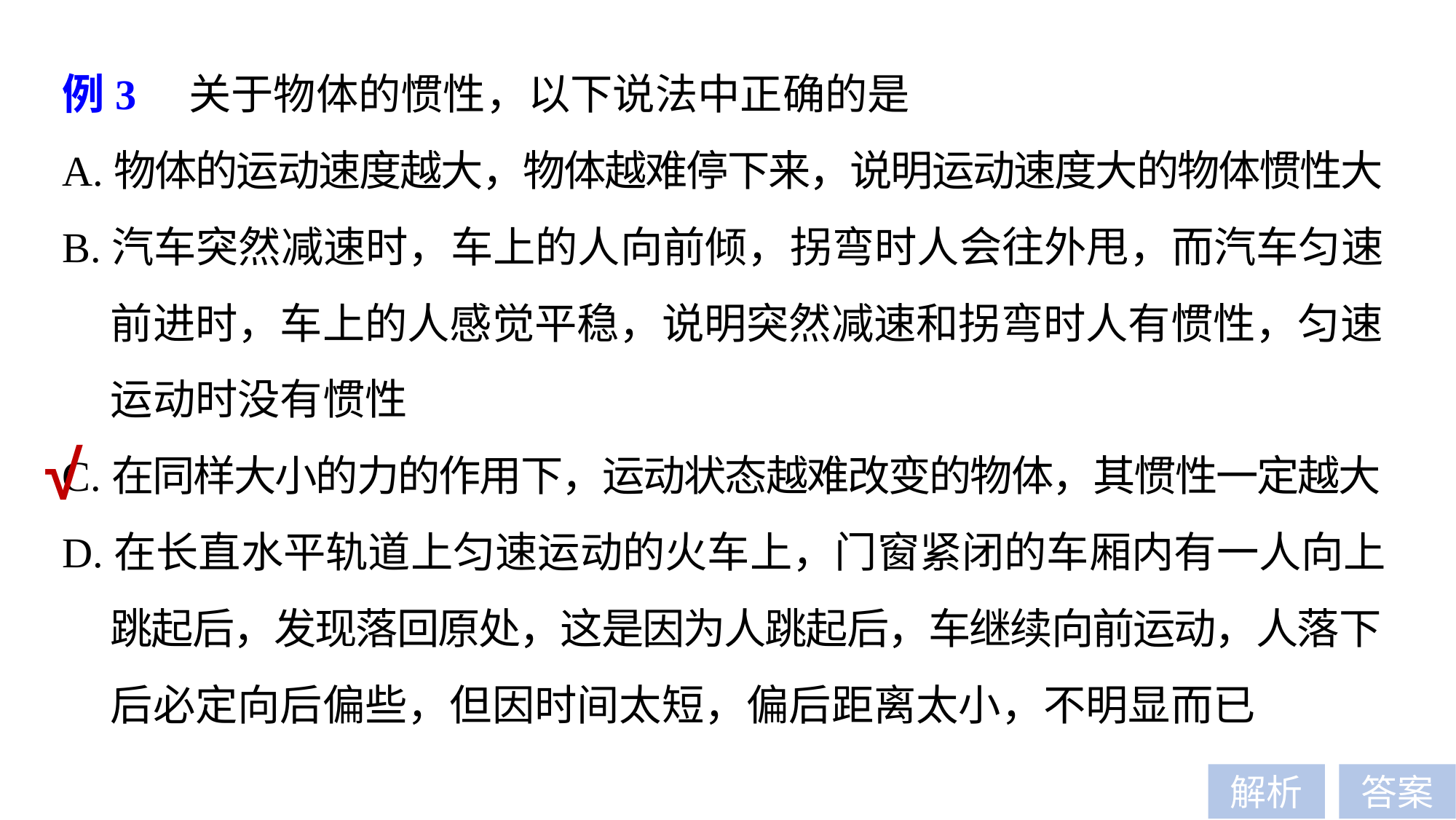

例3　关于物体的惯性，以下说法中正确的是
A.物体的运动速度越大，物体越难停下来，说明运动速度大的物体惯性大
B.汽车突然减速时，车上的人向前倾，拐弯时人会往外甩，而汽车匀速
    前进时，车上的人感觉平稳，说明突然减速和拐弯时人有惯性，匀速
    运动时没有惯性
C.在同样大小的力的作用下，运动状态越难改变的物体，其惯性一定越大
D.在长直水平轨道上匀速运动的火车上，门窗紧闭的车厢内有一人向上
    跳起后，发现落回原处，这是因为人跳起后，车继续向前运动，人落下
    后必定向后偏些，但因时间太短，偏后距离太小，不明显而已
√
解析
答案